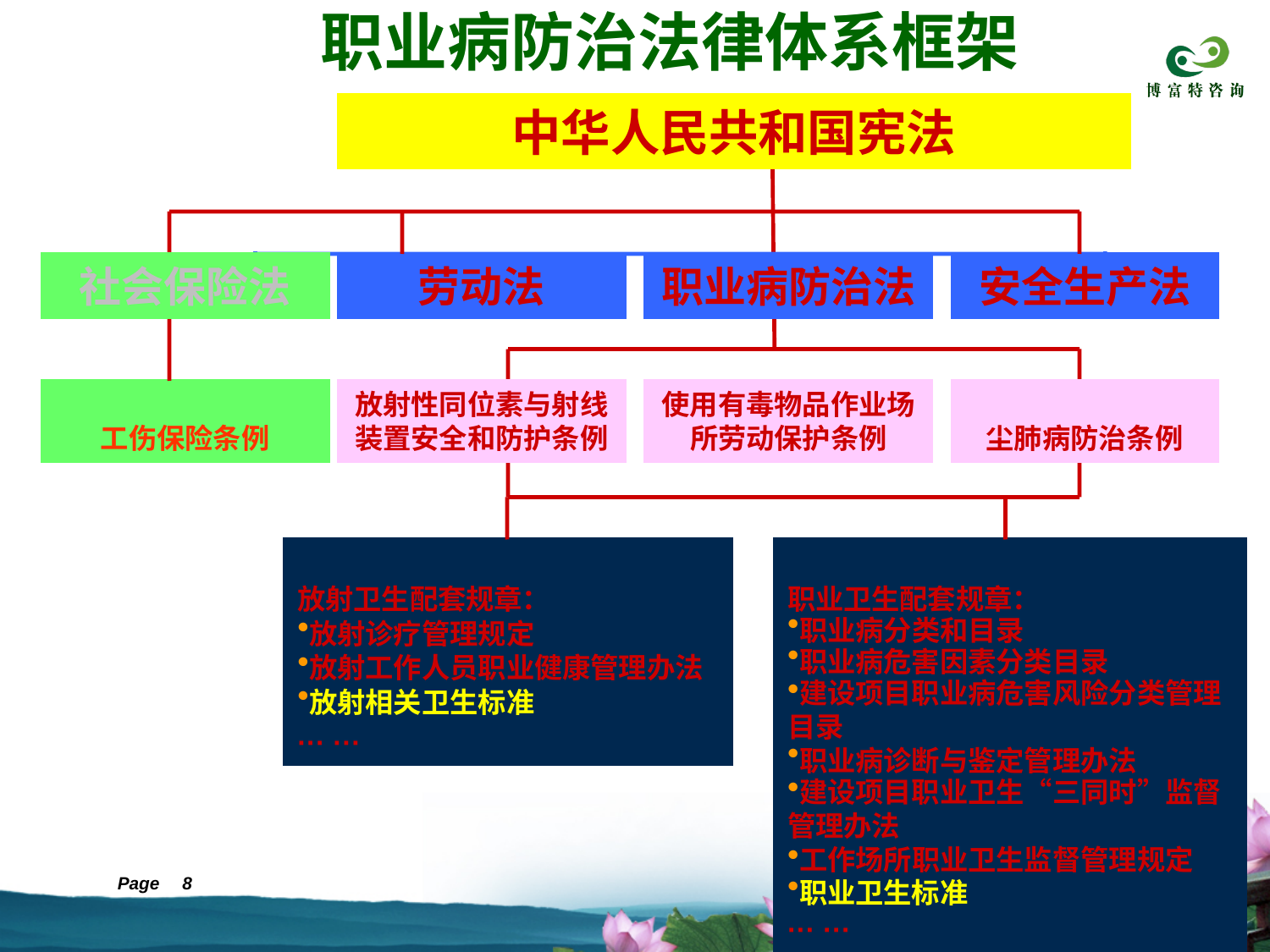

职业病防治法律体系框架
中华人民共和国宪法

社会保险法

劳动法
职业病防治法
安全生产法

工伤保险条例
放射性同位素与射线装置安全和防护条例
使用有毒物品作业场所劳动保护条例
尘肺病防治条例

放射卫生配套规章：
放射诊疗管理规定
放射工作人员职业健康管理办法
放射相关卫生标准
··· ···

职业卫生配套规章：
职业病分类和目录
职业病危害因素分类目录
建设项目职业病危害风险分类管理目录
职业病诊断与鉴定管理办法
建设项目职业卫生“三同时”监督管理办法
工作场所职业卫生监督管理规定
职业卫生标准
··· ···